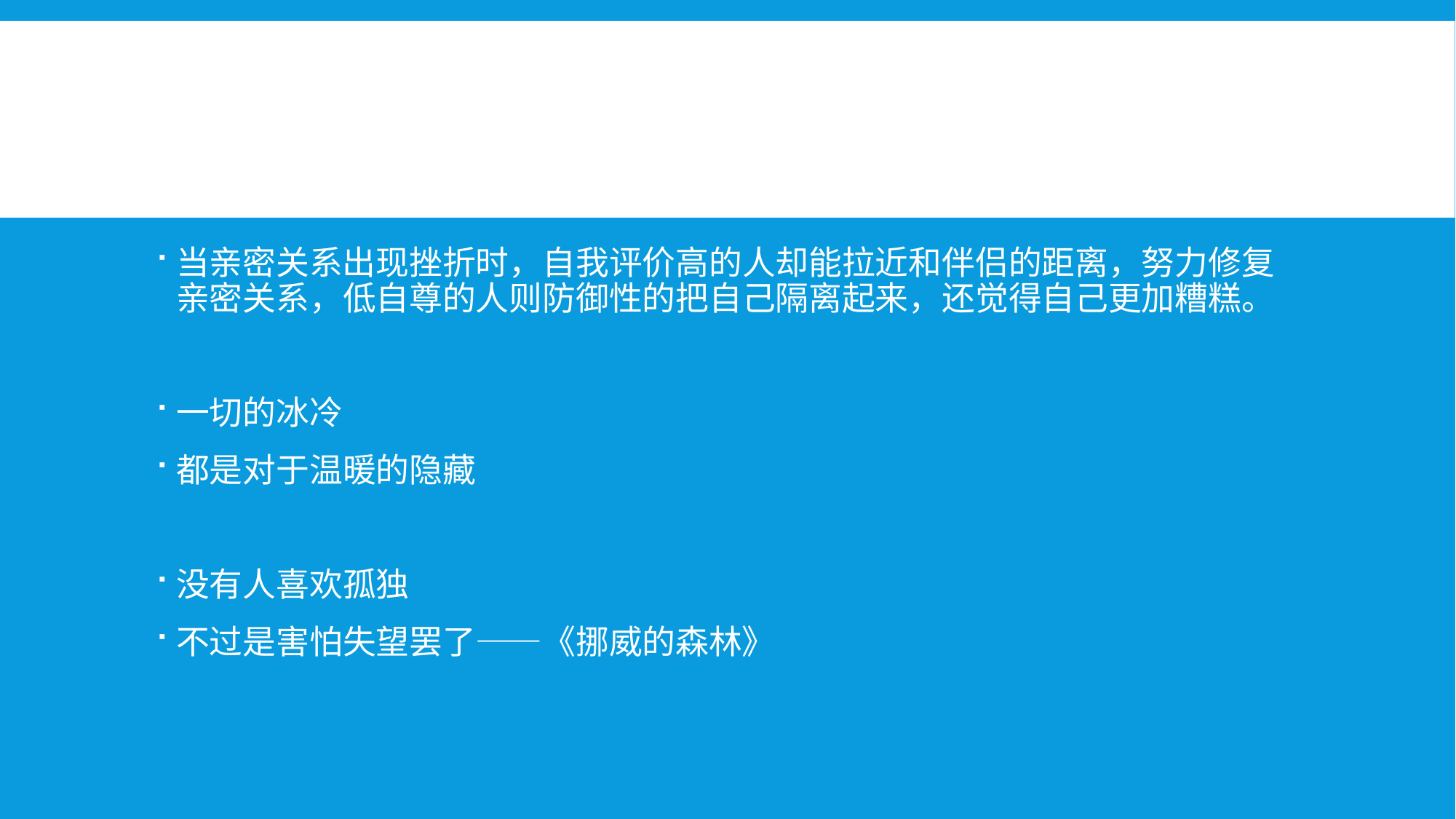

#
当亲密关系出现挫折时，自我评价高的人却能拉近和伴侣的距离，努力修复亲密关系，低自尊的人则防御性的把自己隔离起来，还觉得自己更加糟糕。

一切的冰冷
都是对于温暖的隐藏

没有人喜欢孤独
不过是害怕失望罢了——《挪威的森林》